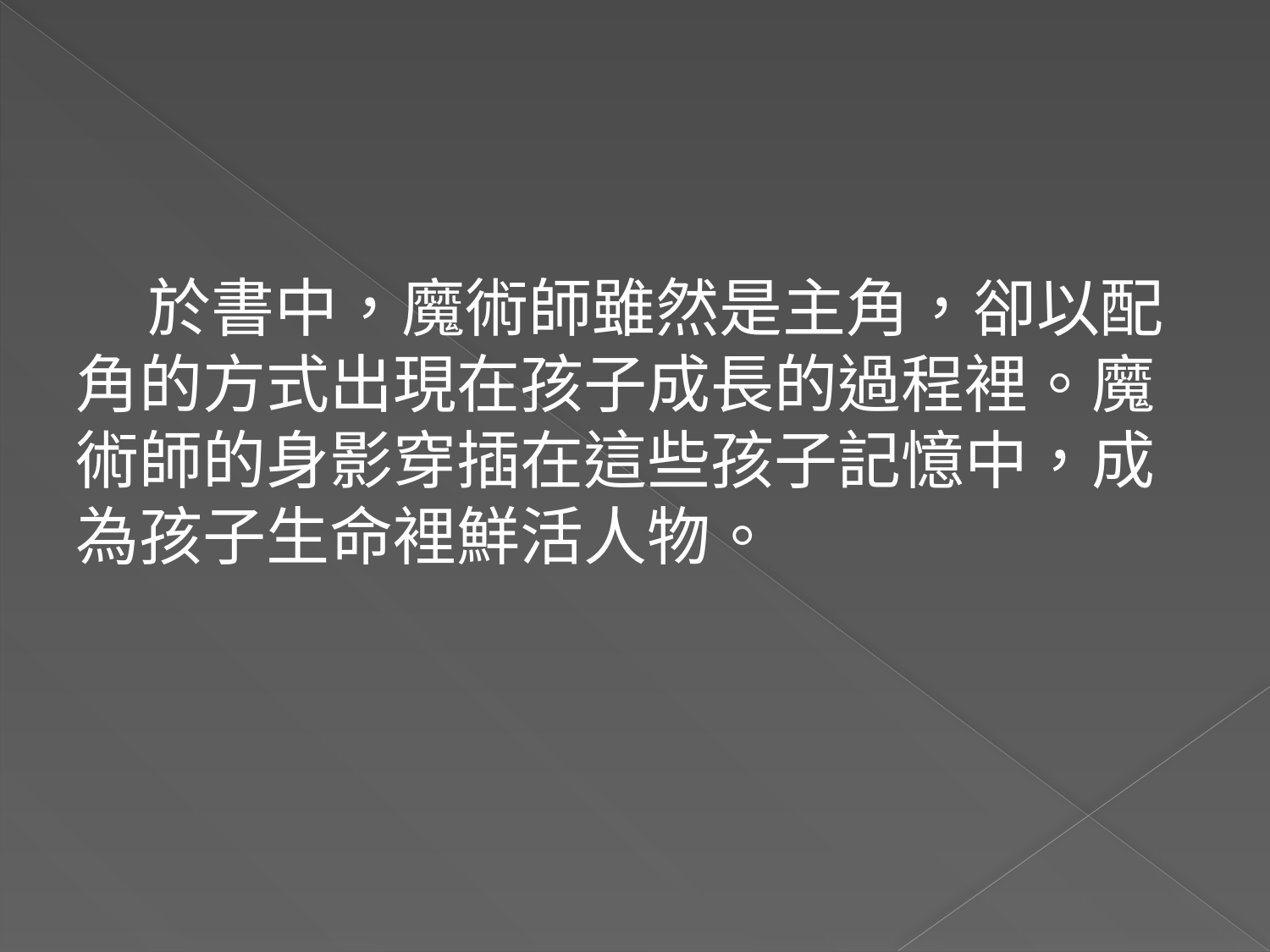

#
    於書中，魔術師雖然是主角，卻以配角的方式出現在孩子成長的過程裡。魔術師的身影穿插在這些孩子記憶中，成為孩子生命裡鮮活人物。